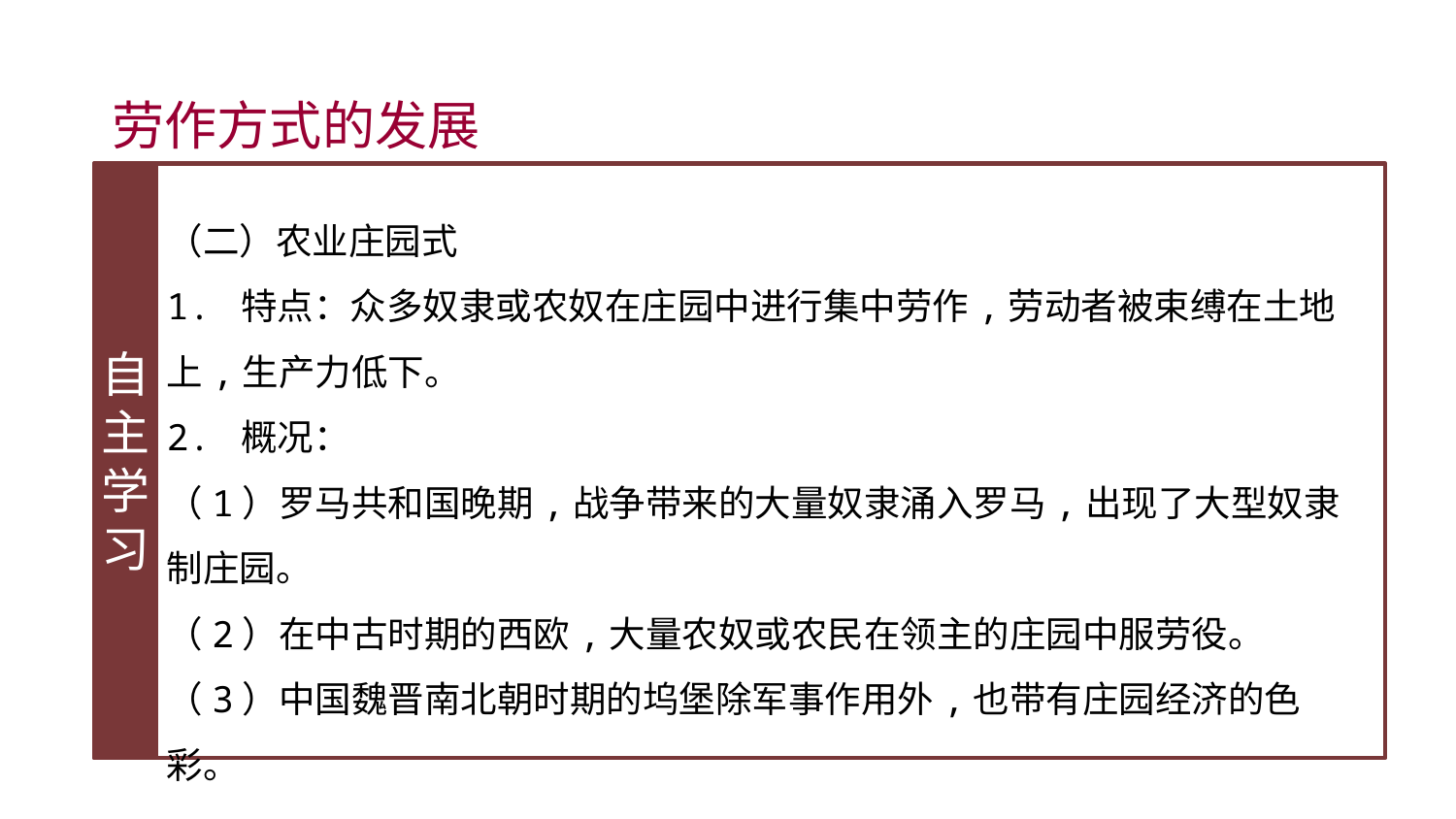

劳作方式的发展
自主学习

（二）农业庄园式
1. 特点：众多奴隶或农奴在庄园中进行集中劳作,劳动者被束缚在土地上,生产力低下。
2. 概况：
（1）罗马共和国晚期,战争带来的大量奴隶涌入罗马,出现了大型奴隶制庄园。
（2）在中古时期的西欧,大量农奴或农民在领主的庄园中服劳役。
（3）中国魏晋南北朝时期的坞堡除军事作用外,也带有庄园经济的色彩。